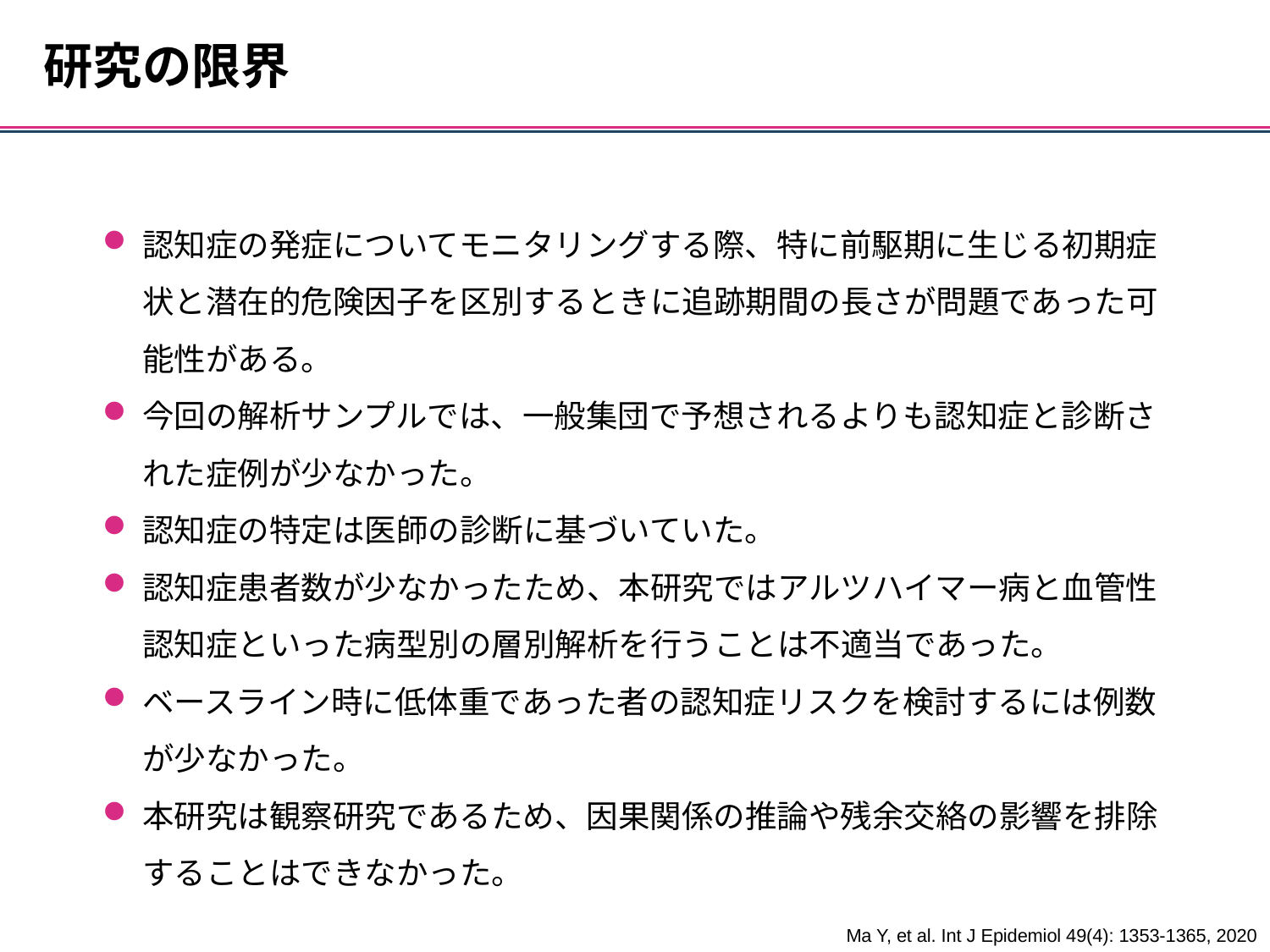

研究の限界
認知症の発症についてモニタリングする際、特に前駆期に生じる初期症状と潜在的危険因子を区別するときに追跡期間の長さが問題であった可能性がある。
今回の解析サンプルでは、一般集団で予想されるよりも認知症と診断された症例が少なかった。
認知症の特定は医師の診断に基づいていた。
認知症患者数が少なかったため、本研究ではアルツハイマー病と血管性認知症といった病型別の層別解析を行うことは不適当であった。
ベースライン時に低体重であった者の認知症リスクを検討するには例数が少なかった。
本研究は観察研究であるため、因果関係の推論や残余交絡の影響を排除することはできなかった。
Ma Y, et al. Int J Epidemiol 49(4): 1353-1365, 2020